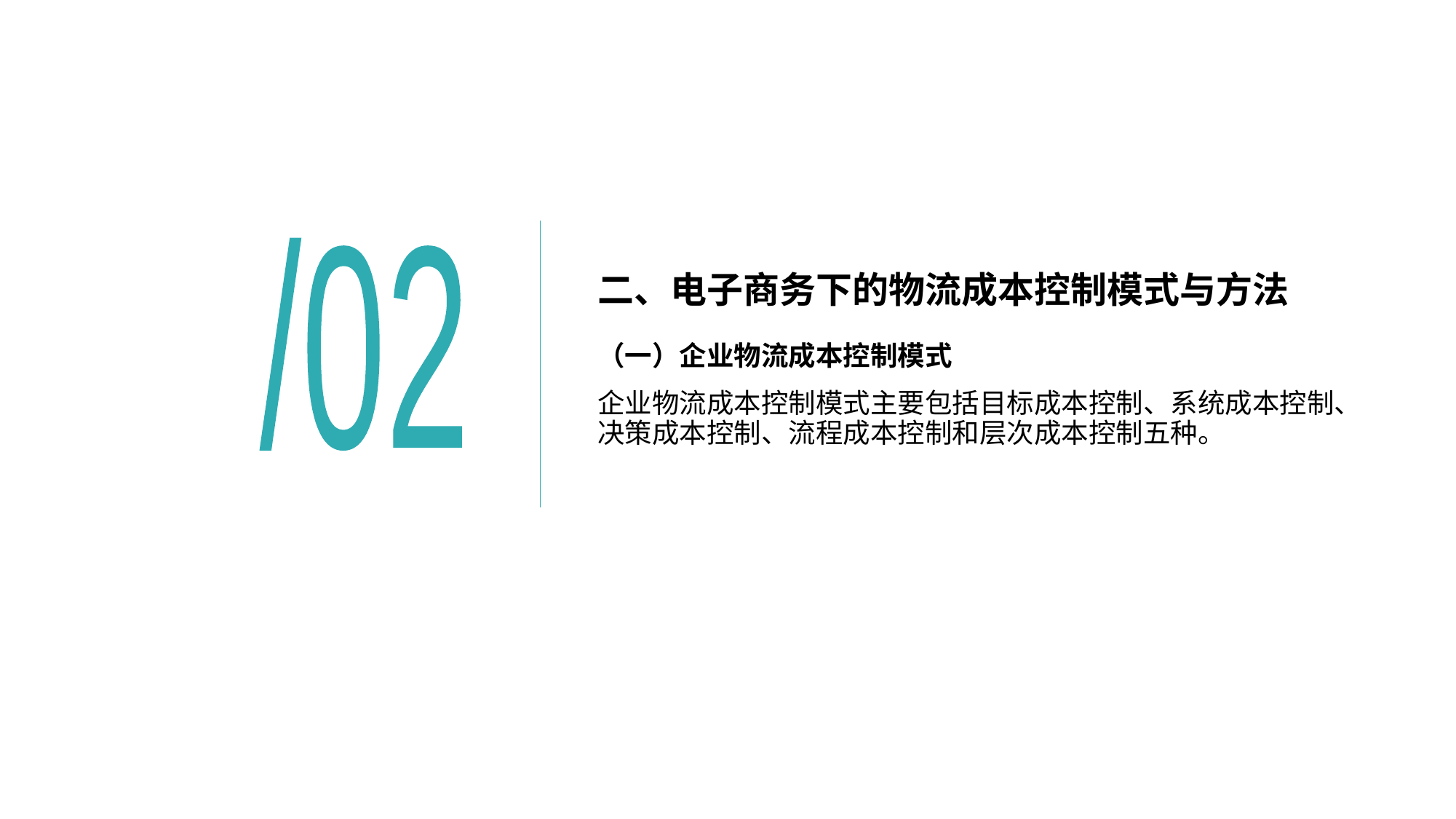

/02
# 二、电子商务下的物流成本控制模式与方法
（一）企业物流成本控制模式
企业物流成本控制模式主要包括目标成本控制、系统成本控制、决策成本控制、流程成本控制和层次成本控制五种。